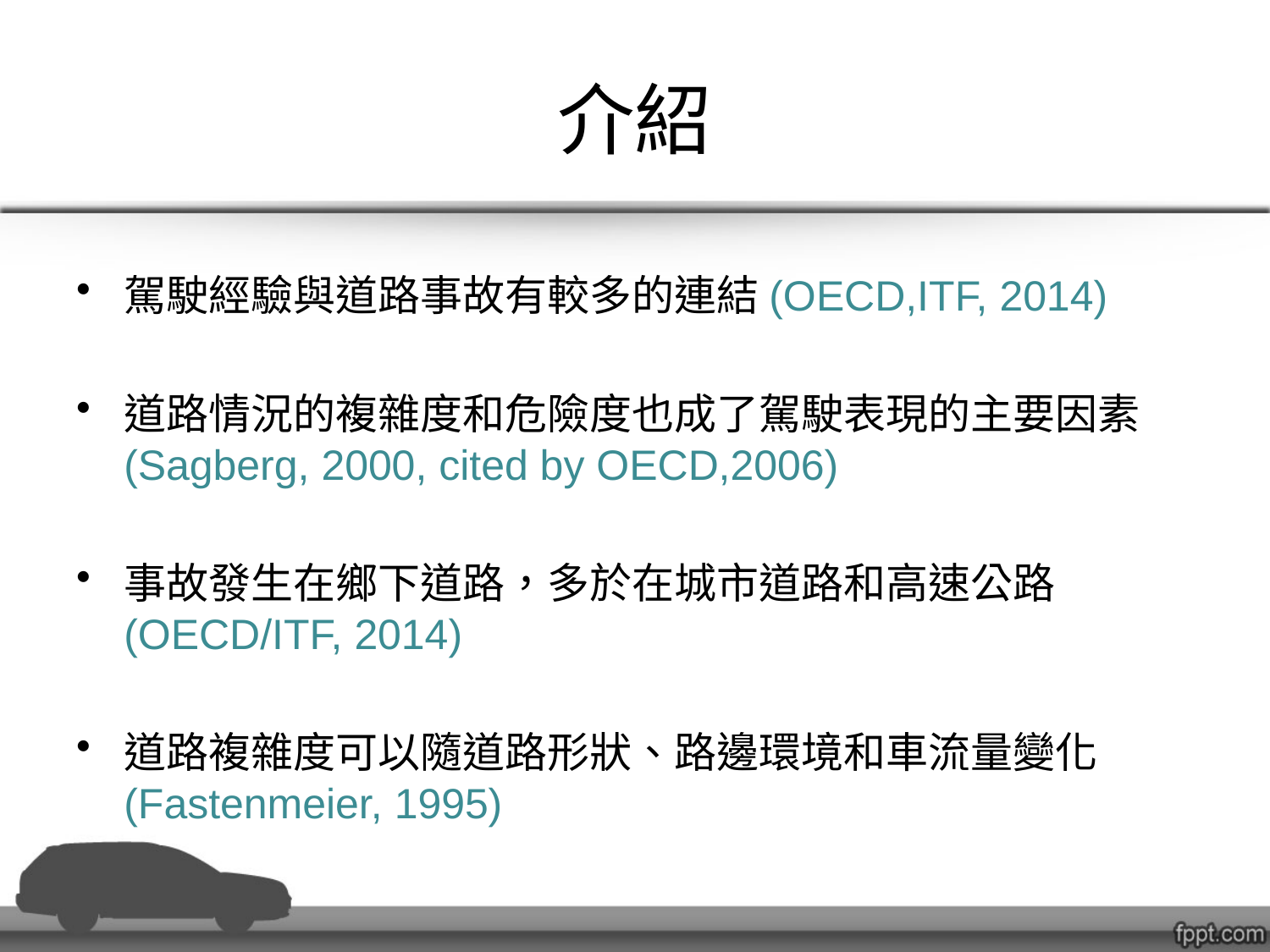

# 介紹
駕駛經驗與道路事故有較多的連結(OECD,ITF, 2014)

道路情況的複雜度和危險度也成了駕駛表現的主要因素(Sagberg, 2000, cited by OECD,2006)

事故發生在鄉下道路，多於在城市道路和高速公路(OECD/ITF, 2014)

道路複雜度可以隨道路形狀、路邊環境和車流量變化(Fastenmeier, 1995)